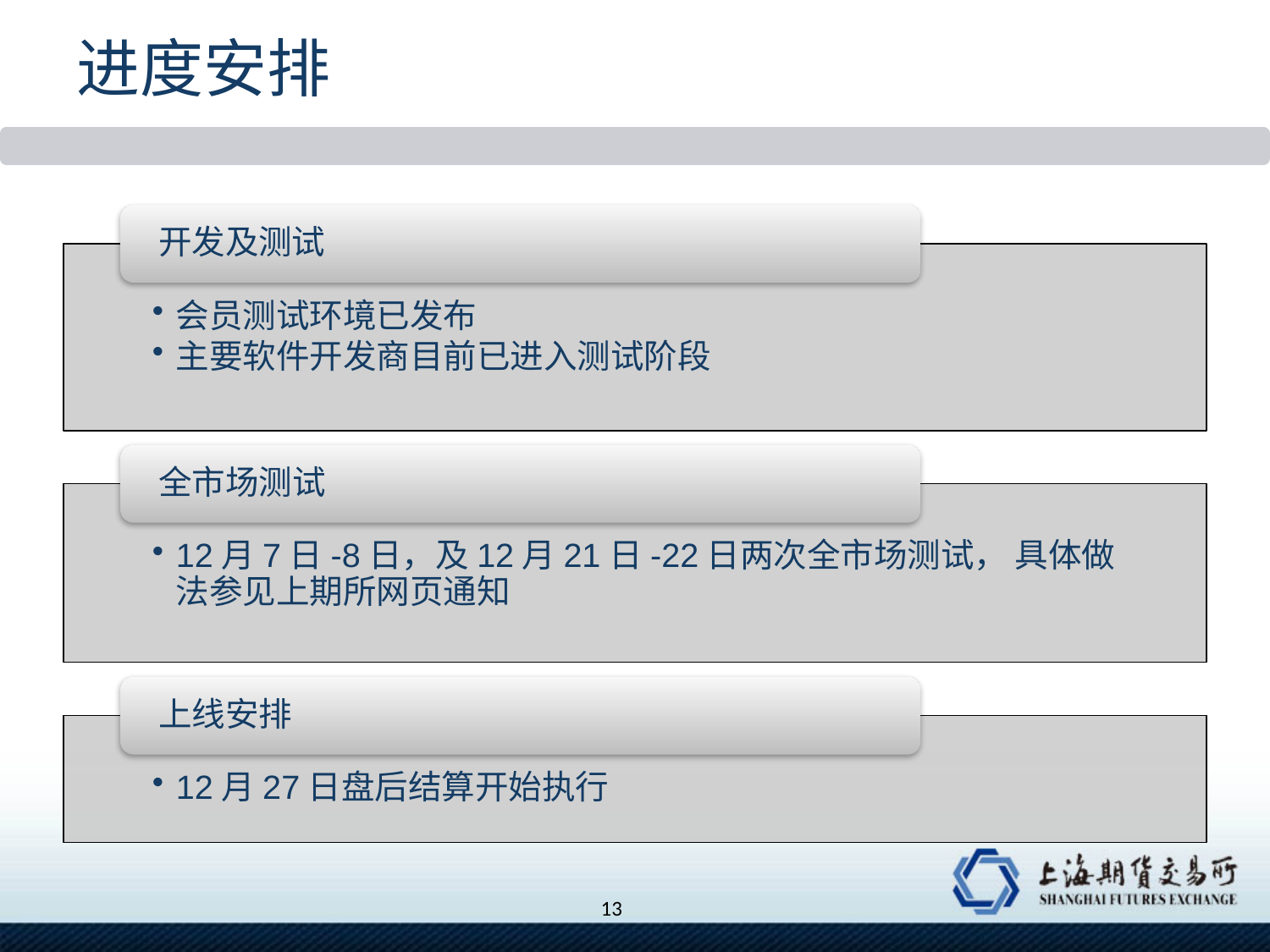

# 进度安排

会员测试环境已发布
主要软件开发商目前已进入测试阶段
开发及测试
12月7日-8日，及12月21日-22日两次全市场测试， 具体做法参见上期所网页通知
全市场测试
12月27日盘后结算开始执行
上线安排
13